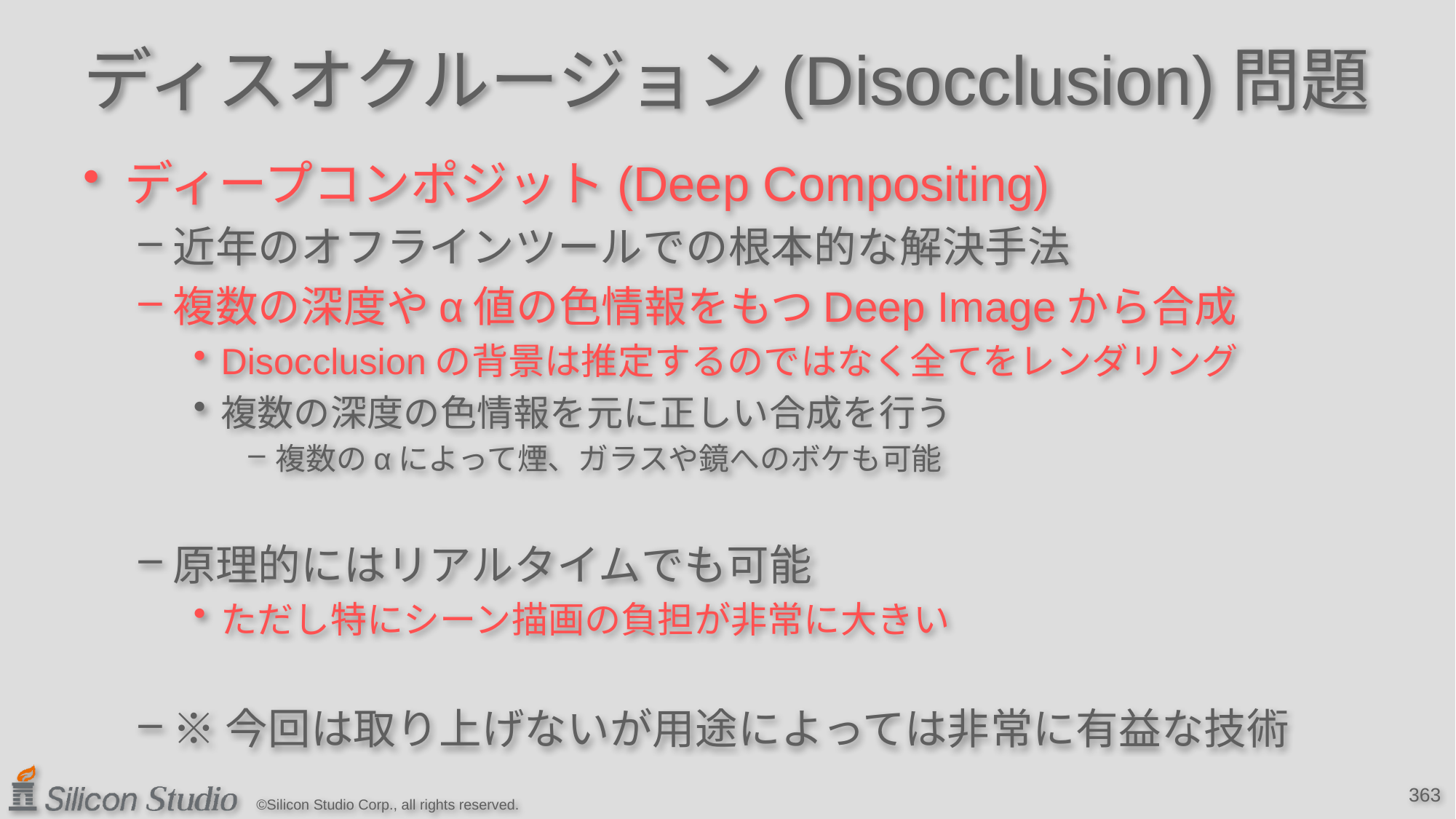

# ディスオクルージョン(Disocclusion)問題
ディープコンポジット(Deep Compositing)
近年のオフラインツールでの根本的な解決手法
複数の深度やα値の色情報をもつDeep Imageから合成
Disocclusionの背景は推定するのではなく全てをレンダリング
複数の深度の色情報を元に正しい合成を行う
複数のαによって煙、ガラスや鏡へのボケも可能

原理的にはリアルタイムでも可能
ただし特にシーン描画の負担が非常に大きい

※今回は取り上げないが用途によっては非常に有益な技術